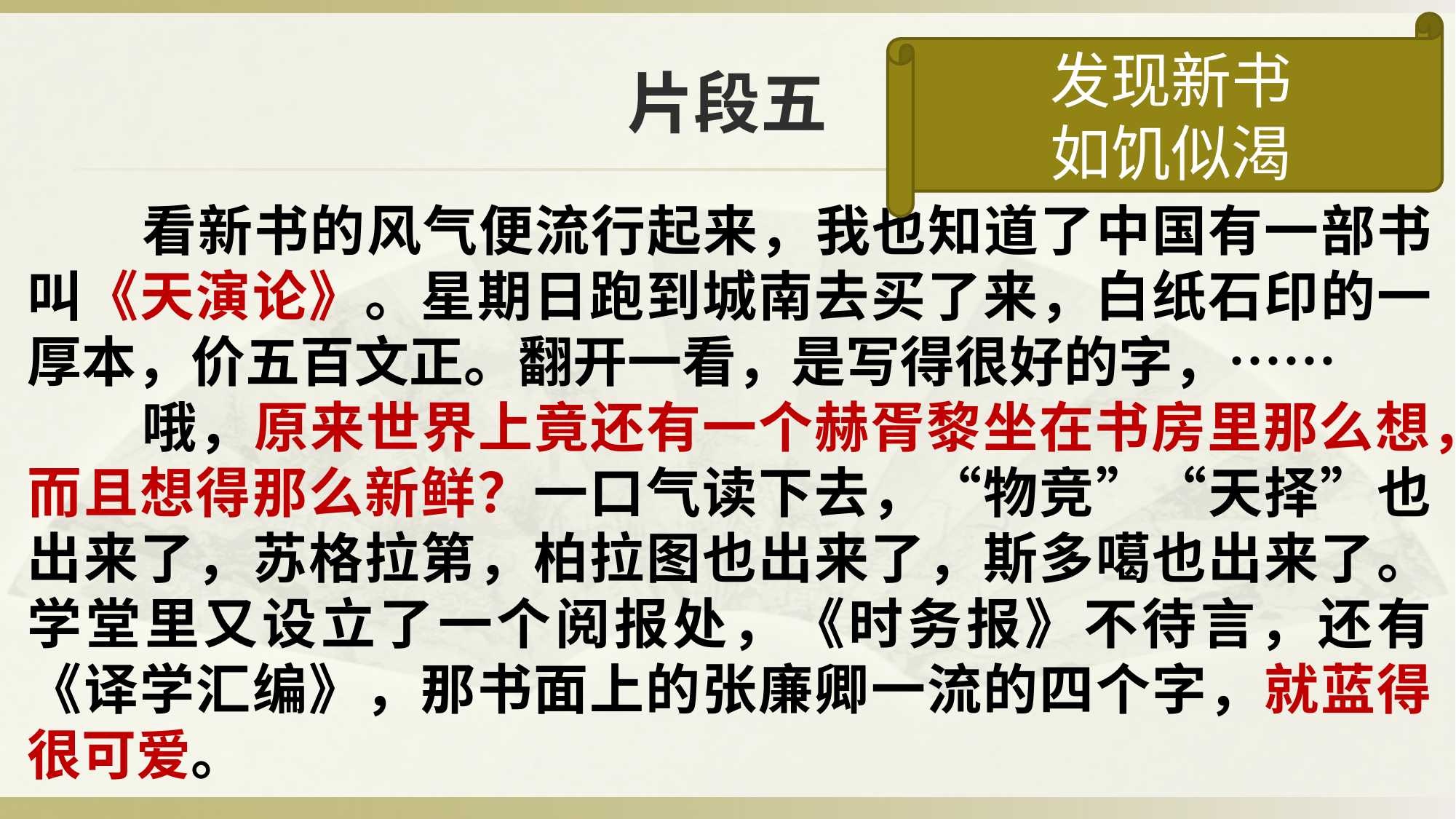

发现新书
如饥似渴
# 片段五
 看新书的风气便流行起来，我也知道了中国有一部书叫《天演论》。星期日跑到城南去买了来，白纸石印的一厚本，价五百文正。翻开一看，是写得很好的字，……
 哦，原来世界上竟还有一个赫胥黎坐在书房里那么想，而且想得那么新鲜？一口气读下去，“物竞”“天择”也出来了，苏格拉第，柏拉图也出来了，斯多噶也出来了。学堂里又设立了一个阅报处，《时务报》不待言，还有《译学汇编》，那书面上的张廉卿一流的四个字，就蓝得很可爱。